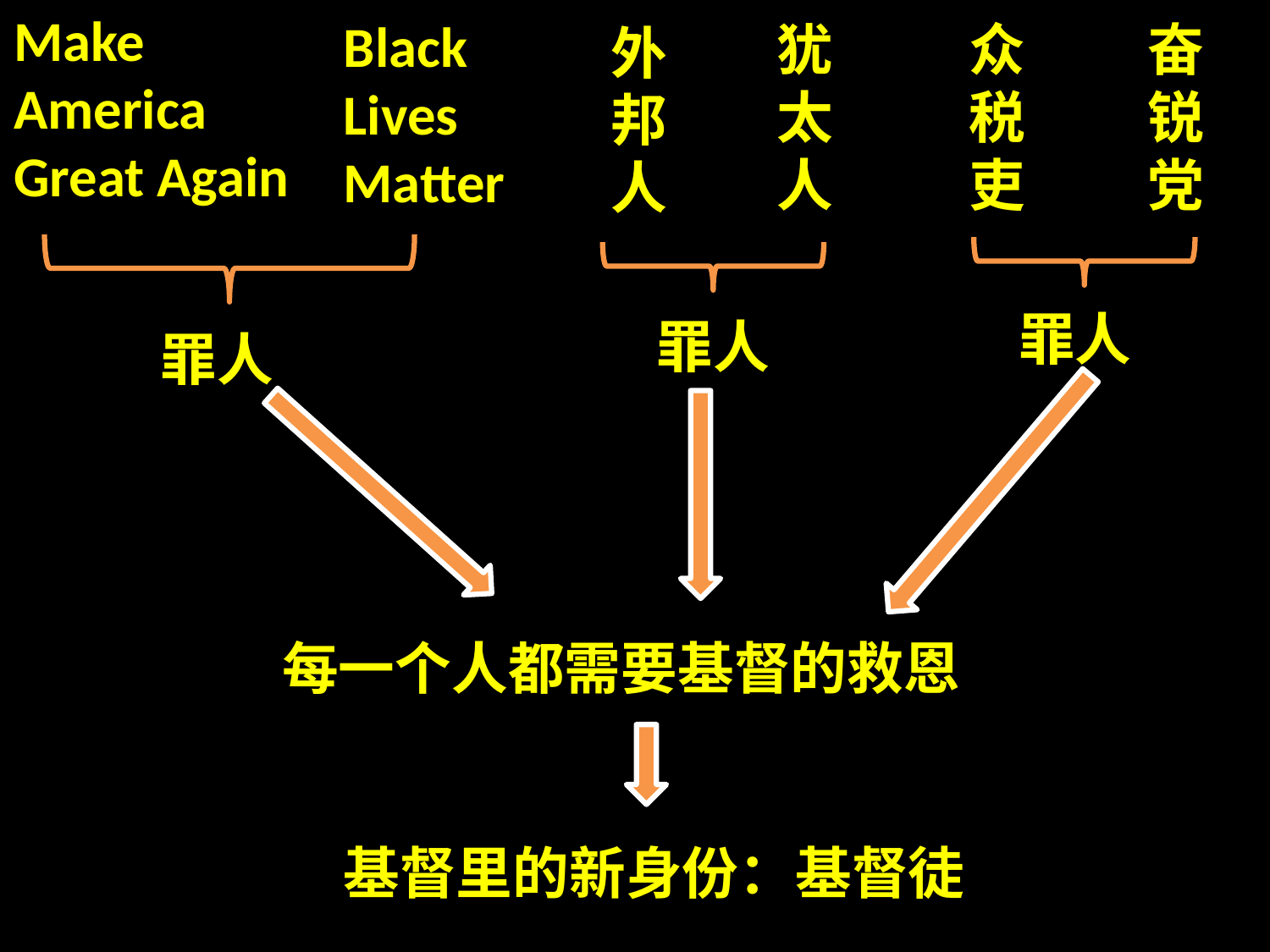

Make America Great Again
Black Lives Matter
犹太人
众税吏
奋锐党
外邦人

罪人
罪人
罪人

每一个人都需要基督的救恩

基督里的新身份：基督徒